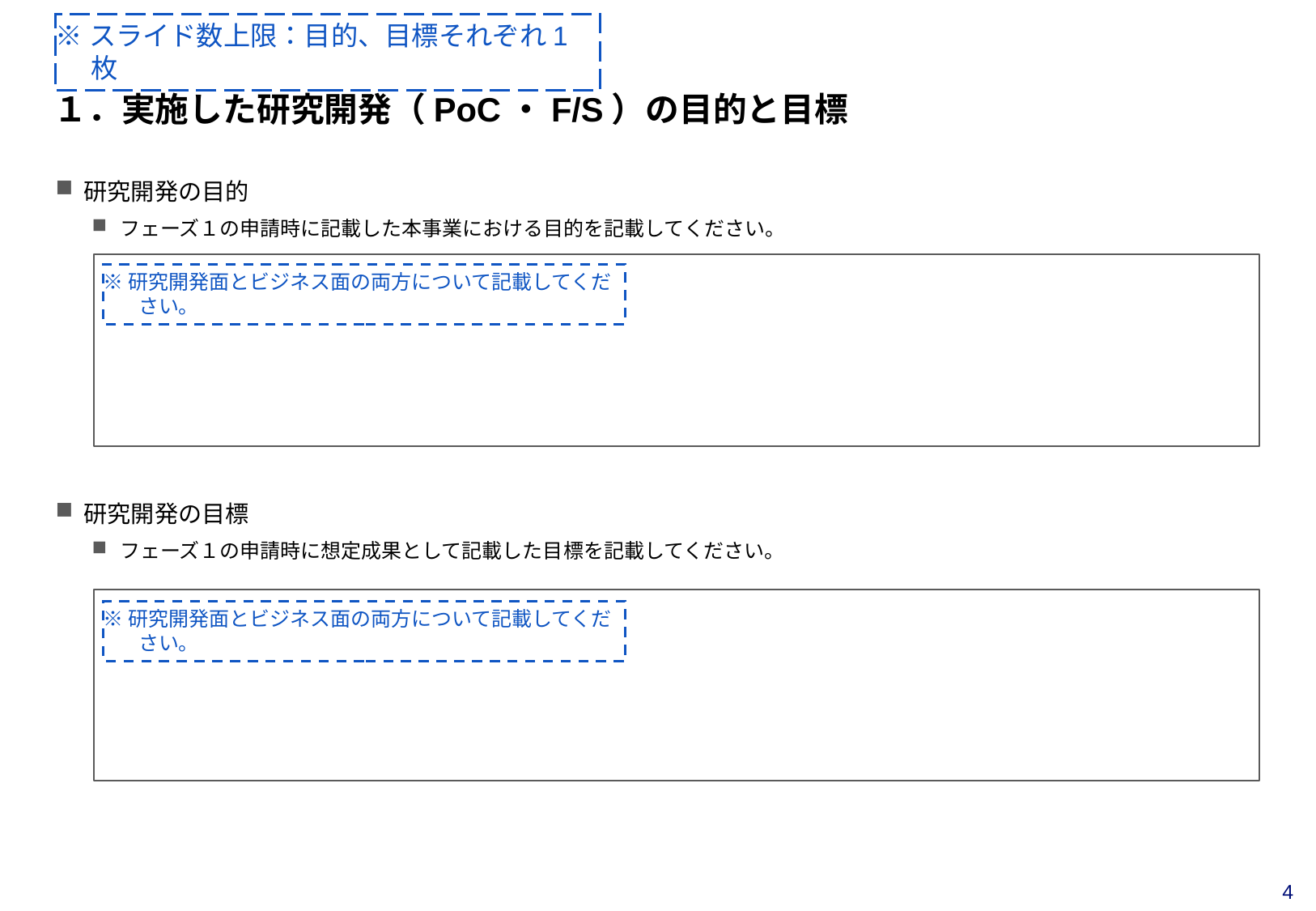

※スライド数上限：目的、目標それぞれ1枚
# １．実施した研究開発（PoC・F/S）の目的と目標
研究開発の目的
フェーズ１の申請時に記載した本事業における目的を記載してください。

研究開発の目標
フェーズ１の申請時に想定成果として記載した目標を記載してください。

※研究開発面とビジネス面の両方について記載してください。

※研究開発面とビジネス面の両方について記載してください。